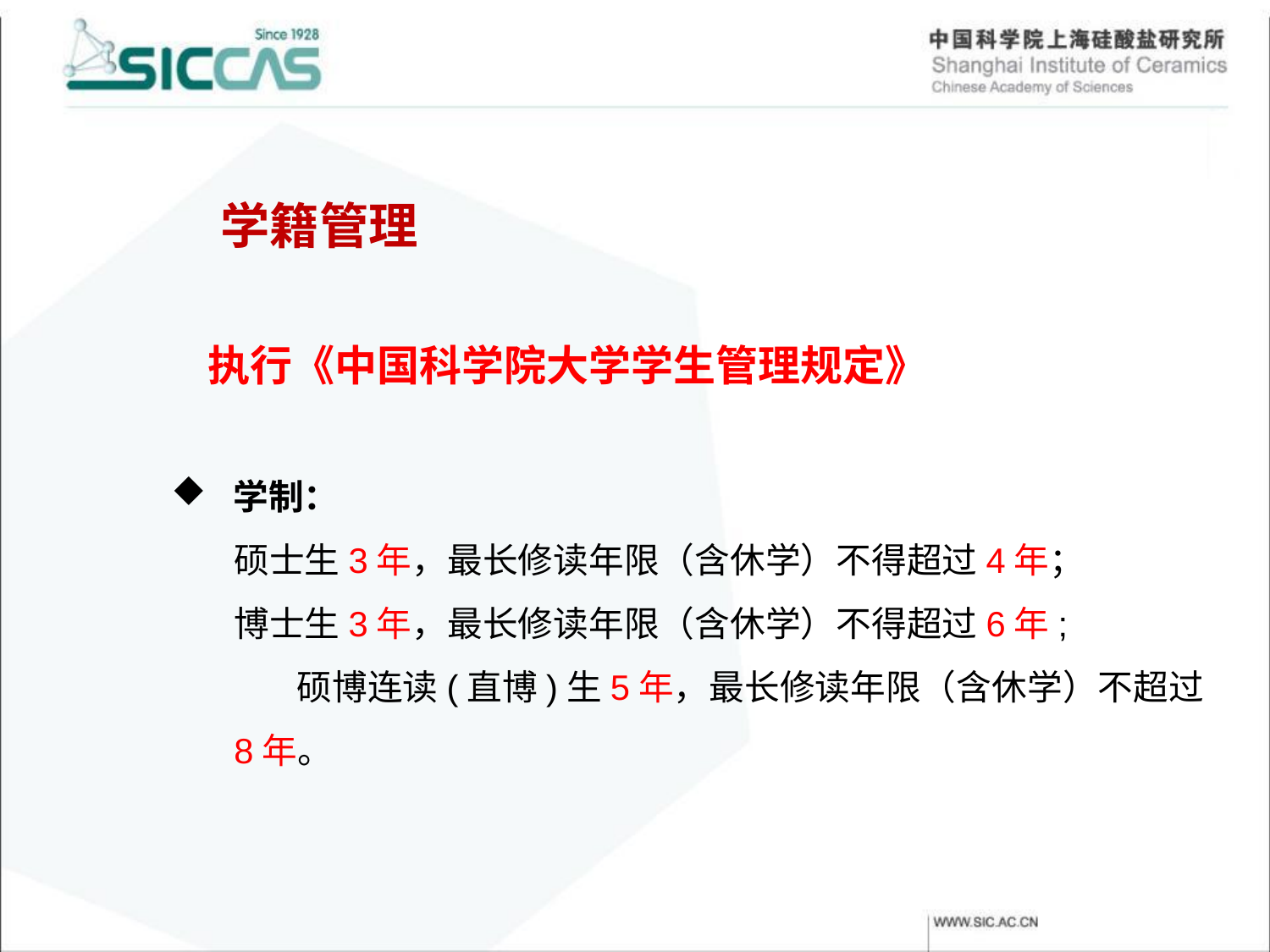

学籍管理
执行《中国科学院大学学生管理规定》

学制：
硕士生3年，最长修读年限（含休学）不得超过4年；
博士生3年，最长修读年限（含休学）不得超过6年;
硕博连读(直博)生5年，最长修读年限（含休学）不超过8年。